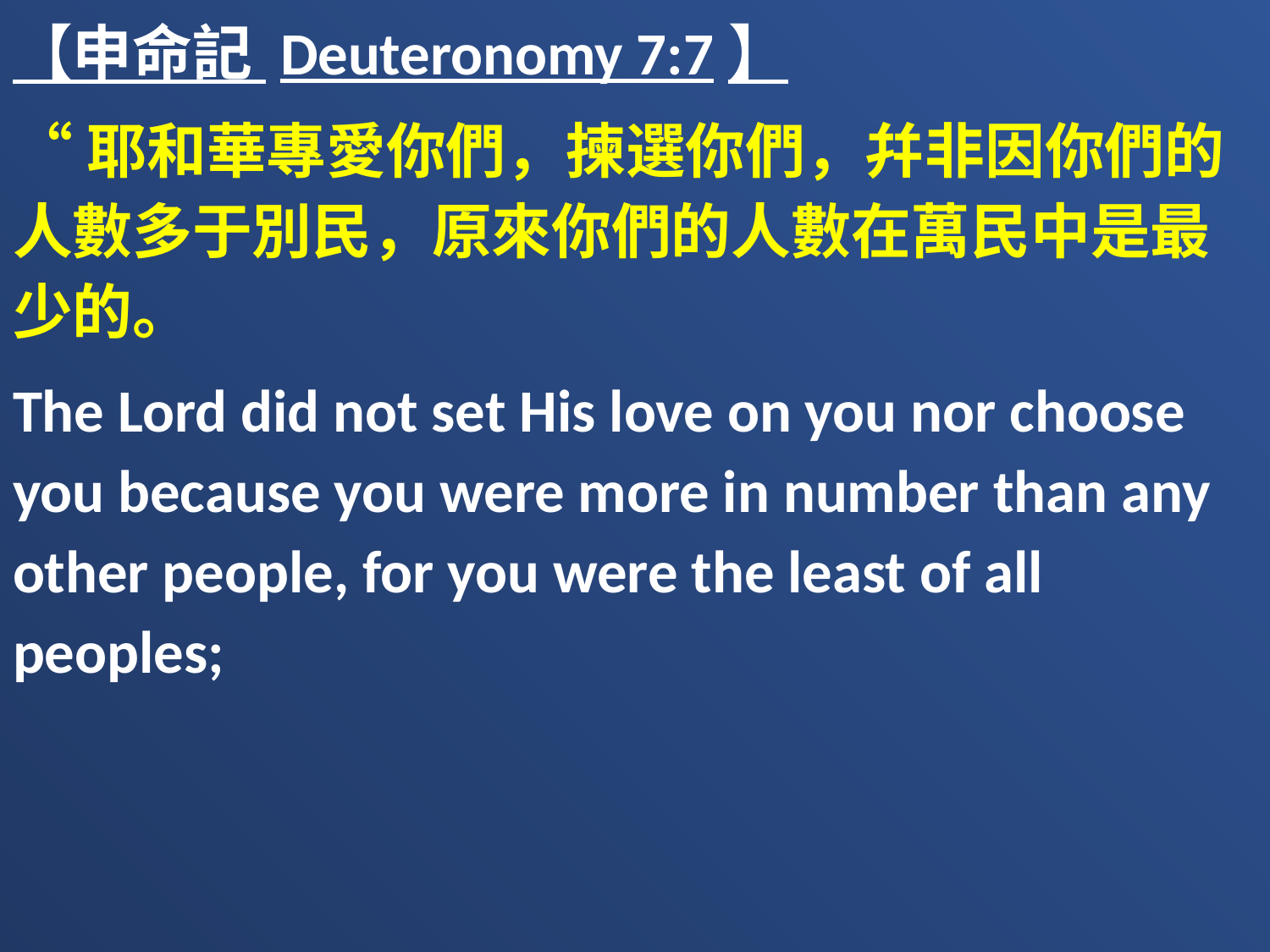

【申命記 Deuteronomy 7:7】
“耶和華專愛你們，揀選你們，幷非因你們的人數多于別民，原來你們的人數在萬民中是最少的。
The Lord did not set His love on you nor choose you because you were more in number than any other people, for you were the least of all peoples;